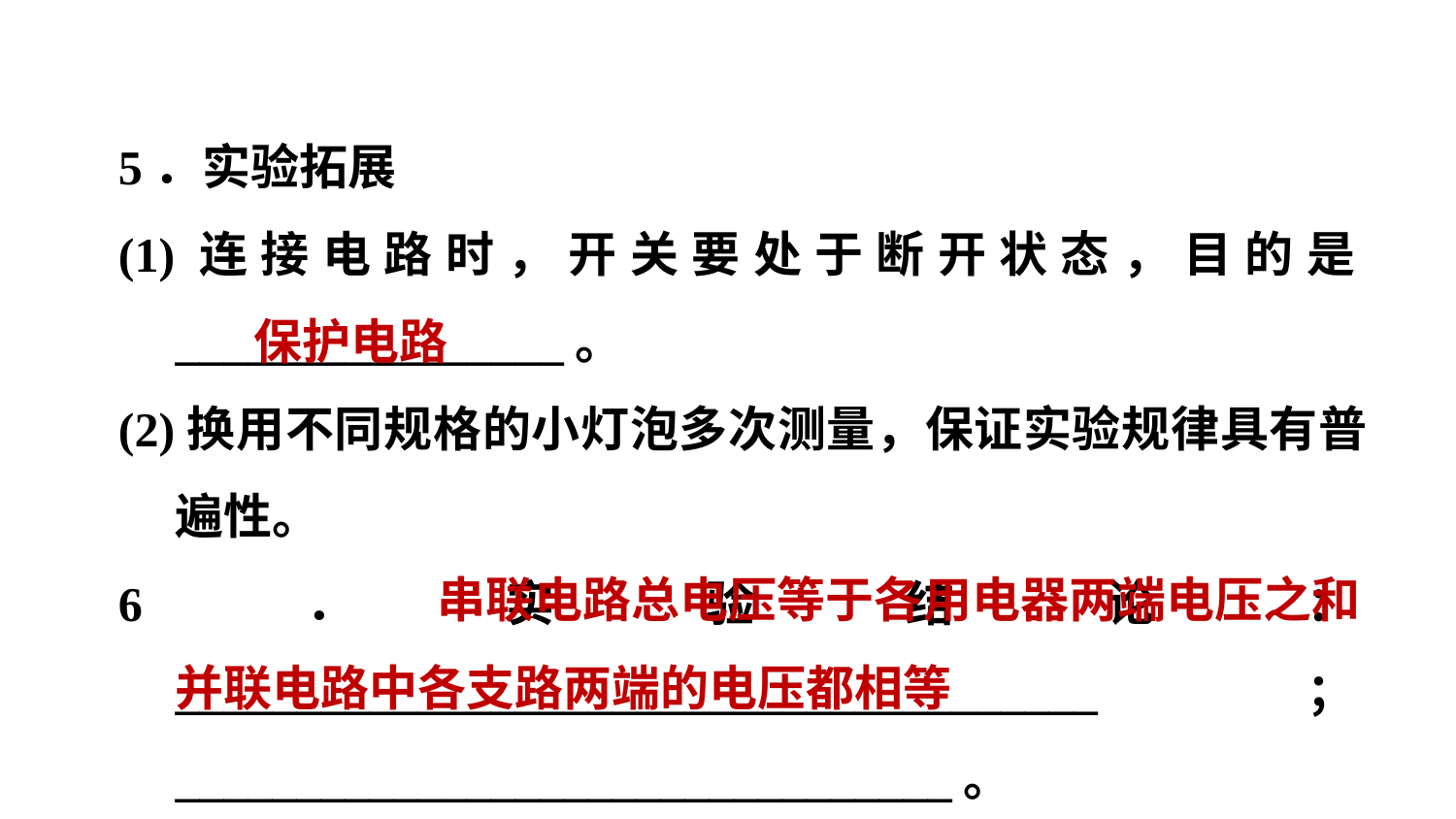

5．实验拓展
(1)连接电路时，开关要处于断开状态，目的是________________。
(2)换用不同规格的小灯泡多次测量，保证实验规律具有普遍性。
6．实验结论：______________________________________；________________________________。
保护电路
串联电路总电压等于各用电器两端电压之和
并联电路中各支路两端的电压都相等